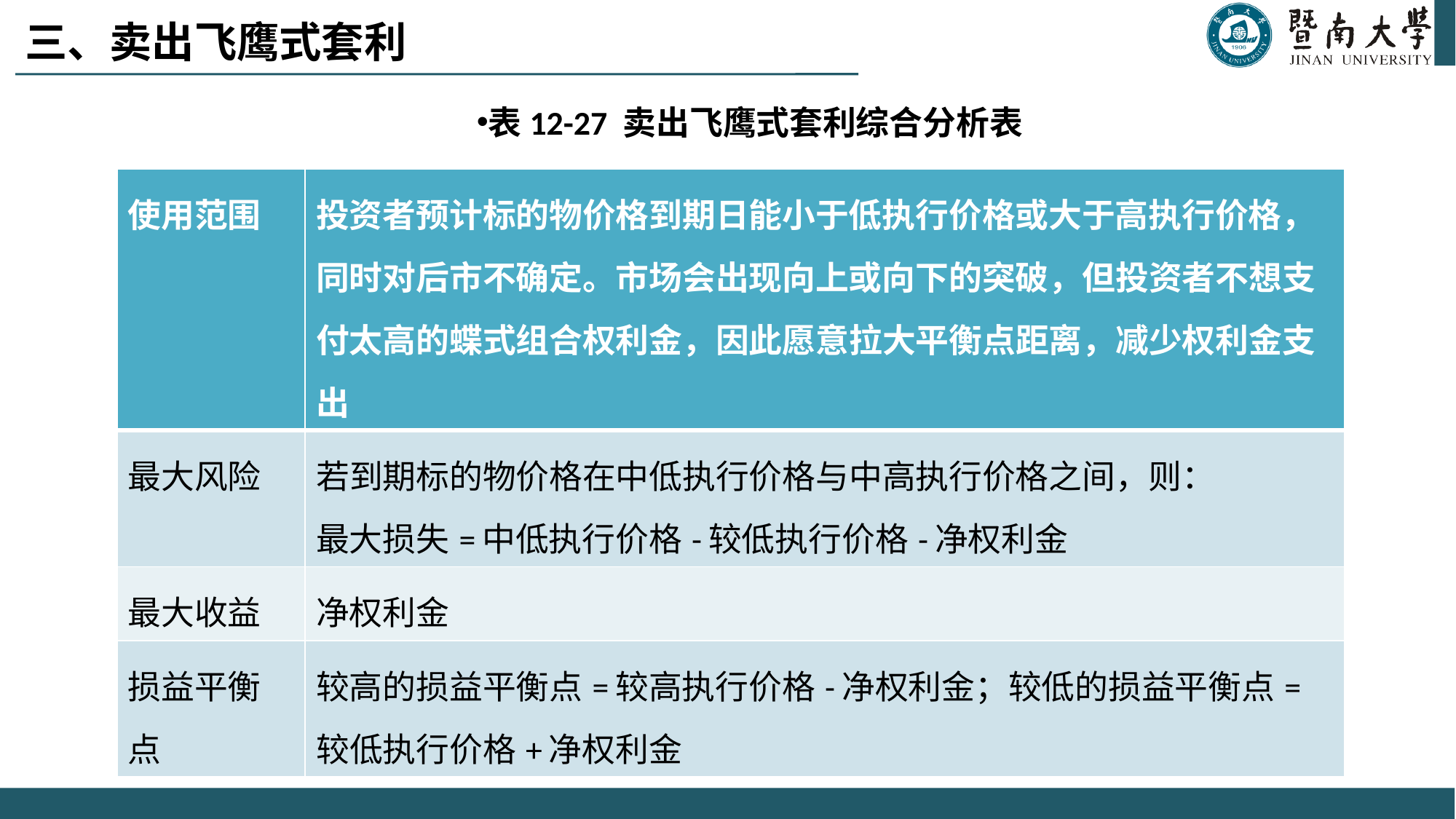

三、卖出飞鹰式套利

表12-27 卖出飞鹰式套利综合分析表

| 使用范围 | 投资者预计标的物价格到期日能小于低执行价格或大于高执行价格，同时对后市不确定。市场会出现向上或向下的突破，但投资者不想支付太高的蝶式组合权利金，因此愿意拉大平衡点距离，减少权利金支出 |
| --- | --- |
| 最大风险 | 若到期标的物价格在中低执行价格与中高执行价格之间，则： 最大损失=中低执行价格-较低执行价格-净权利金 |
| 最大收益 | 净权利金 |
| 损益平衡点 | 较高的损益平衡点=较高执行价格-净权利金；较低的损益平衡点=较低执行价格+净权利金 |